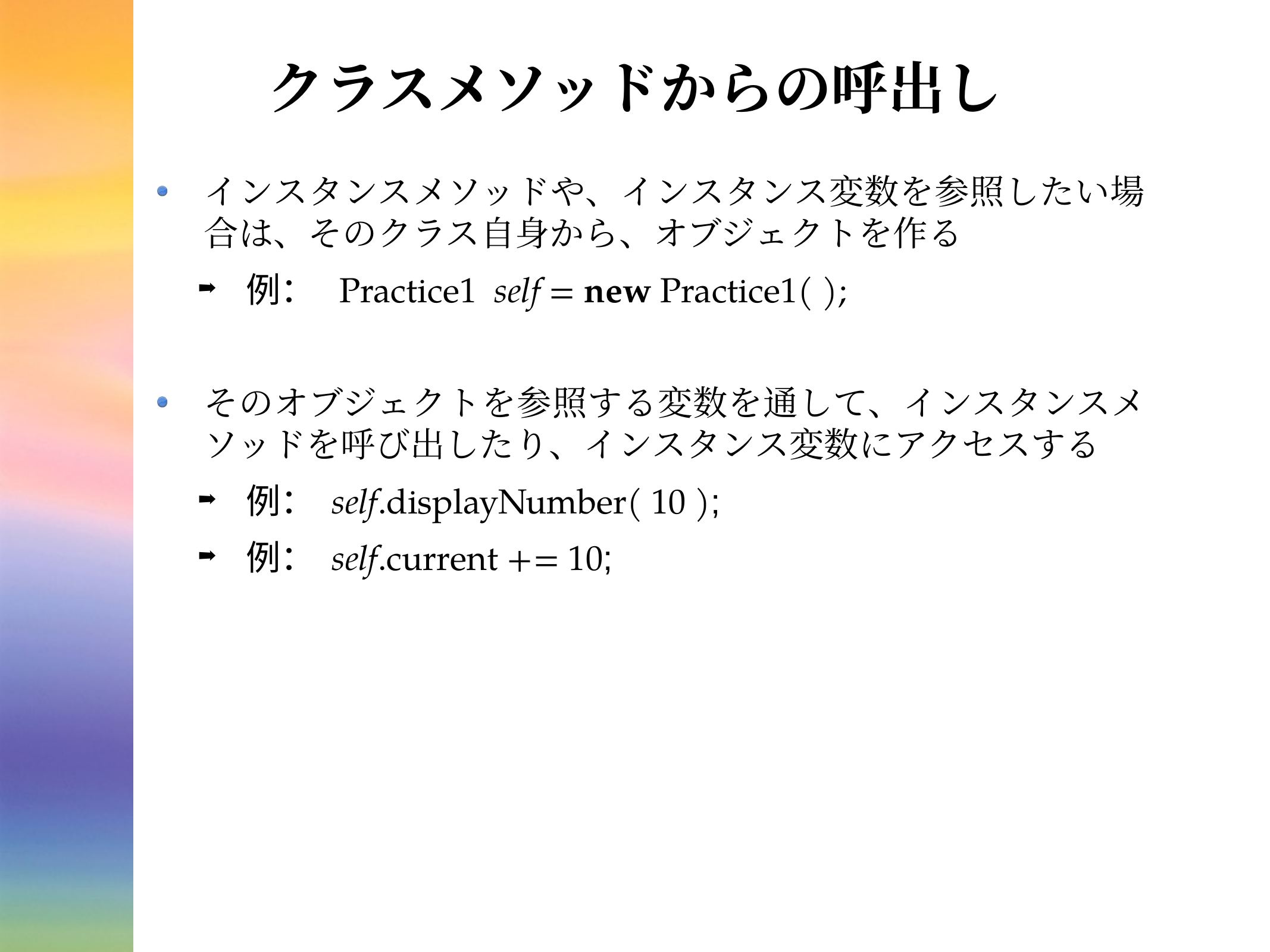

# クラスメソッドからの呼出し
インスタンスメソッドや、インスタンス変数を参照したい場合は、そのクラス自身から、オブジェクトを作る
例：  Practice1  self = new Practice1( );

そのオブジェクトを参照する変数を通して、インスタンスメソッドを呼び出したり、インスタンス変数にアクセスする
例： self.displayNumber( 10 );
例： self.current += 10;